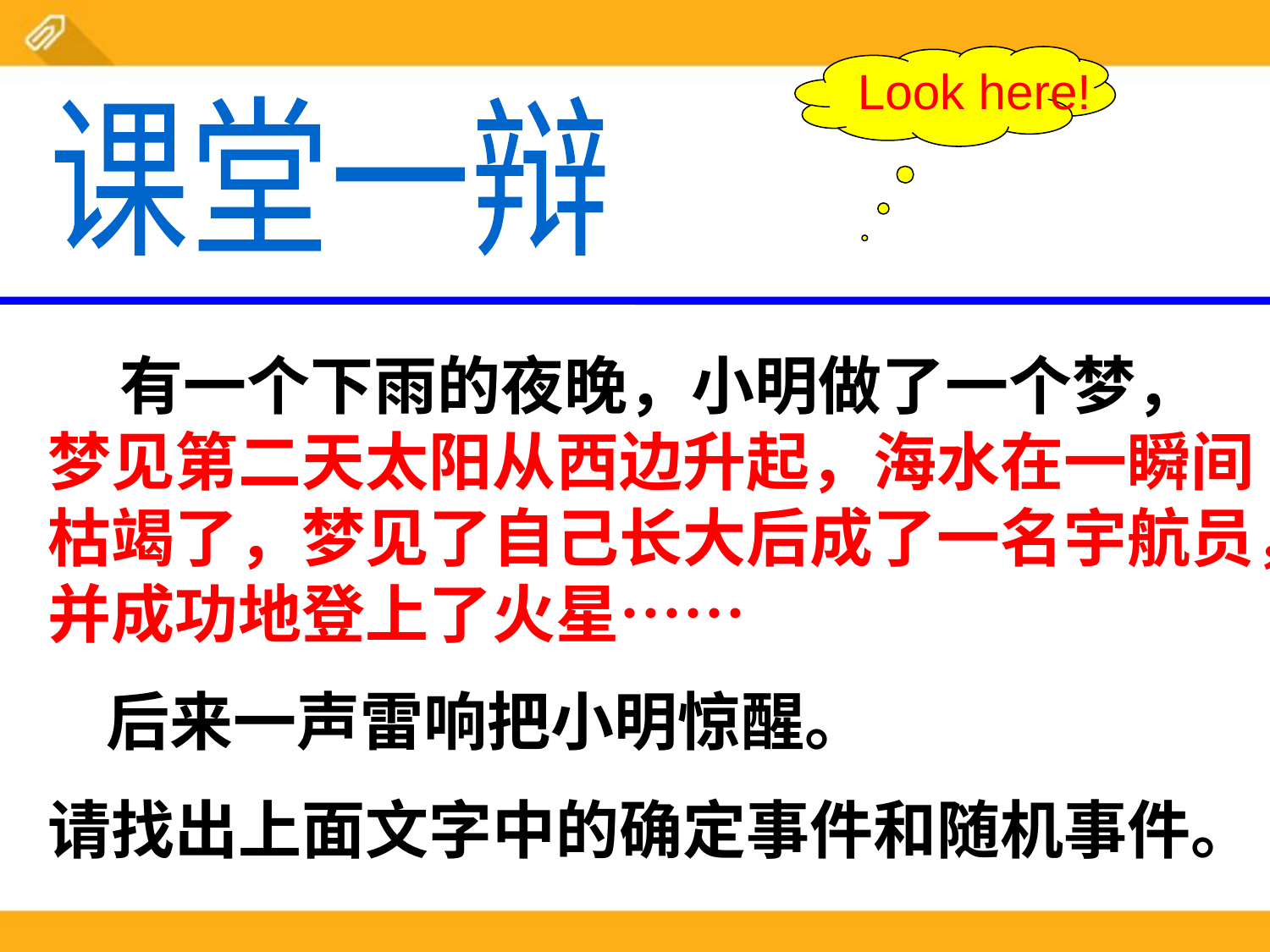

Look here!
课堂一辩

    有一个下雨的夜晚，小明做了一个梦，梦见第二天太阳从西边升起，海水在一瞬间枯竭了，梦见了自己长大后成了一名宇航员，并成功地登上了火星……
   后来一声雷响把小明惊醒。
请找出上面文字中的确定事件和随机事件。